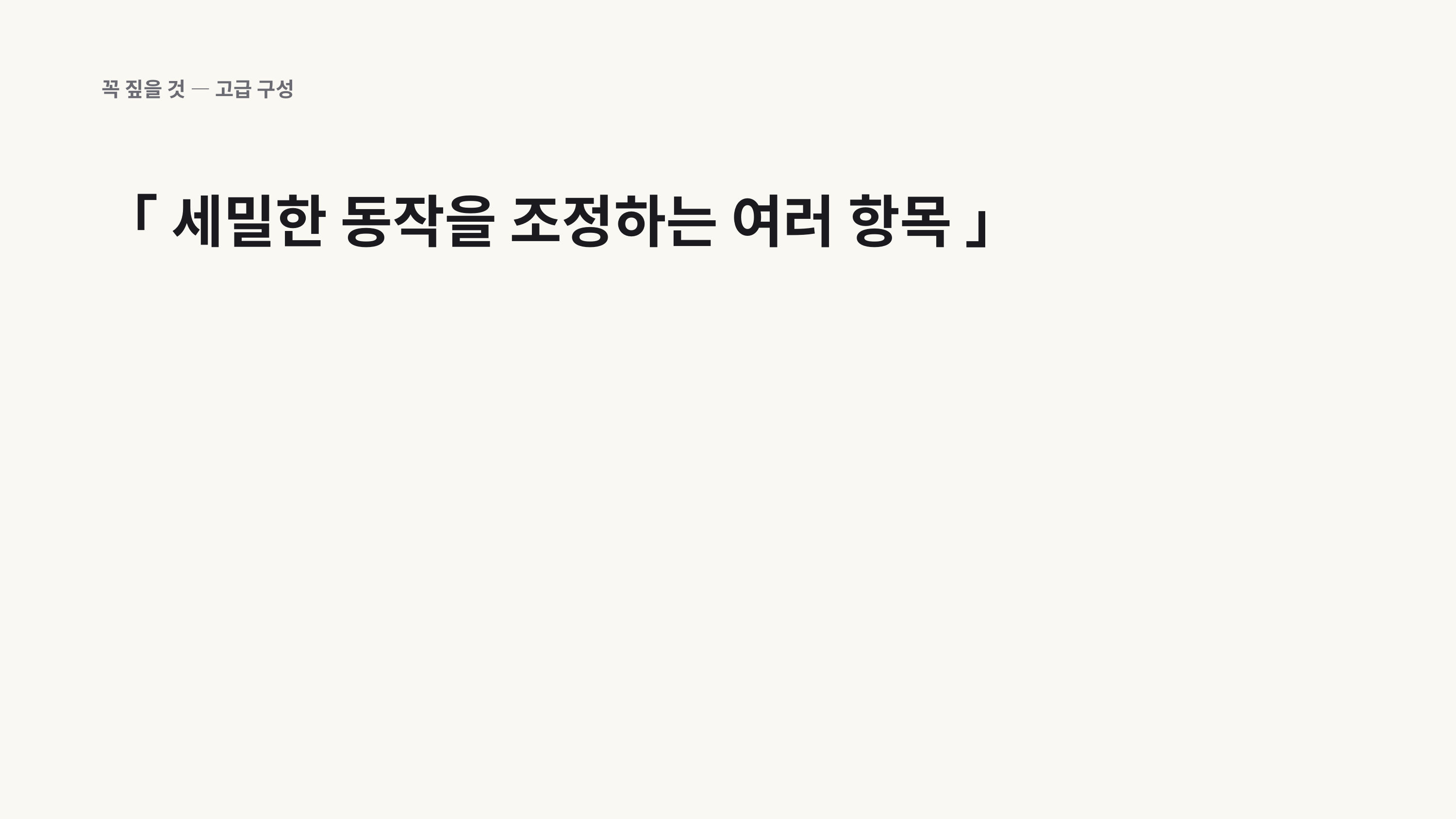

꼭 짚을 것 — 고급 구성
「 세밀한 동작을 조정하는 여러 항목 」